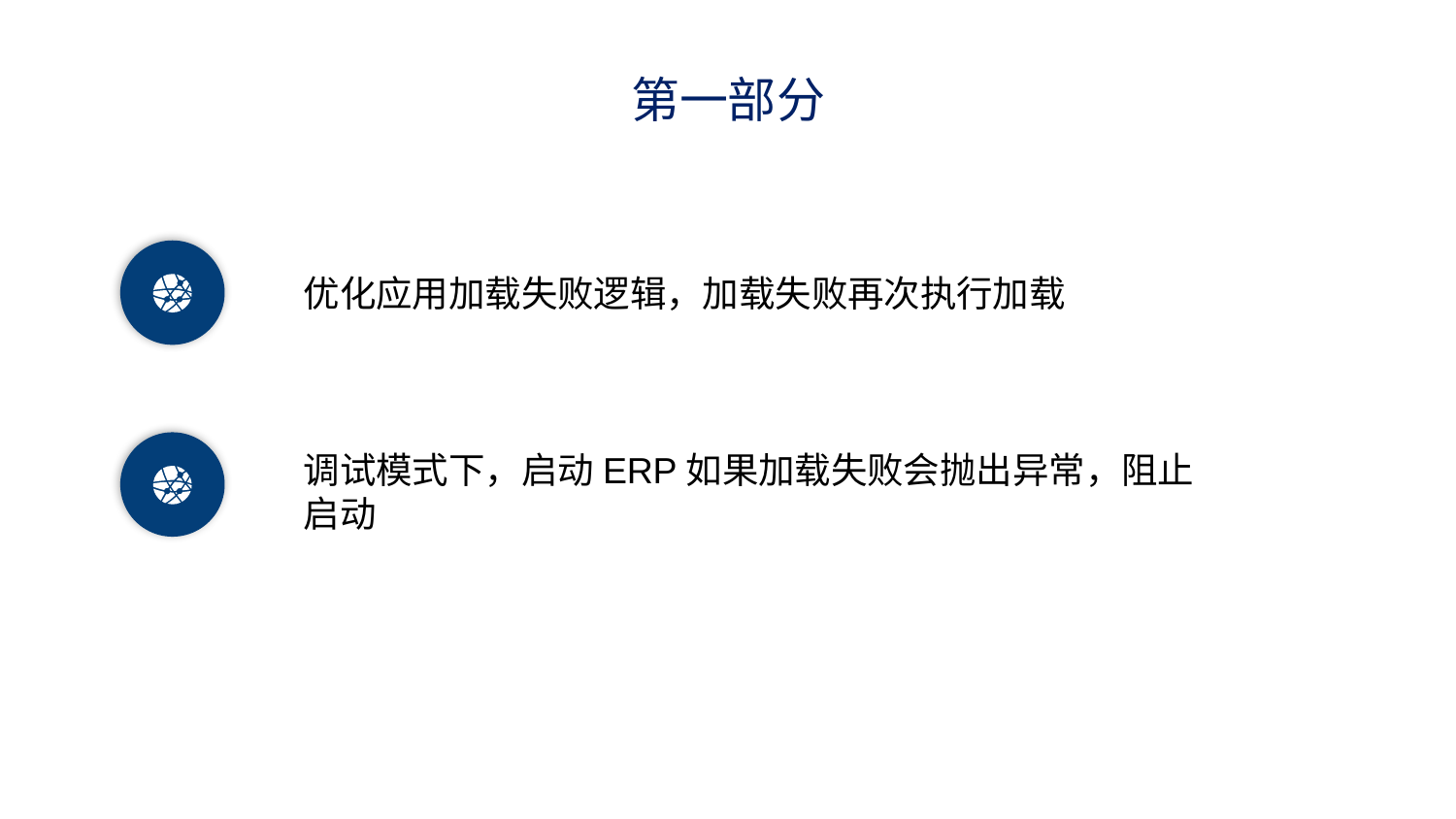

第一部分

优化应用加载失败逻辑，加载失败再次执行加载

调试模式下，启动ERP如果加载失败会抛出异常，阻止启动